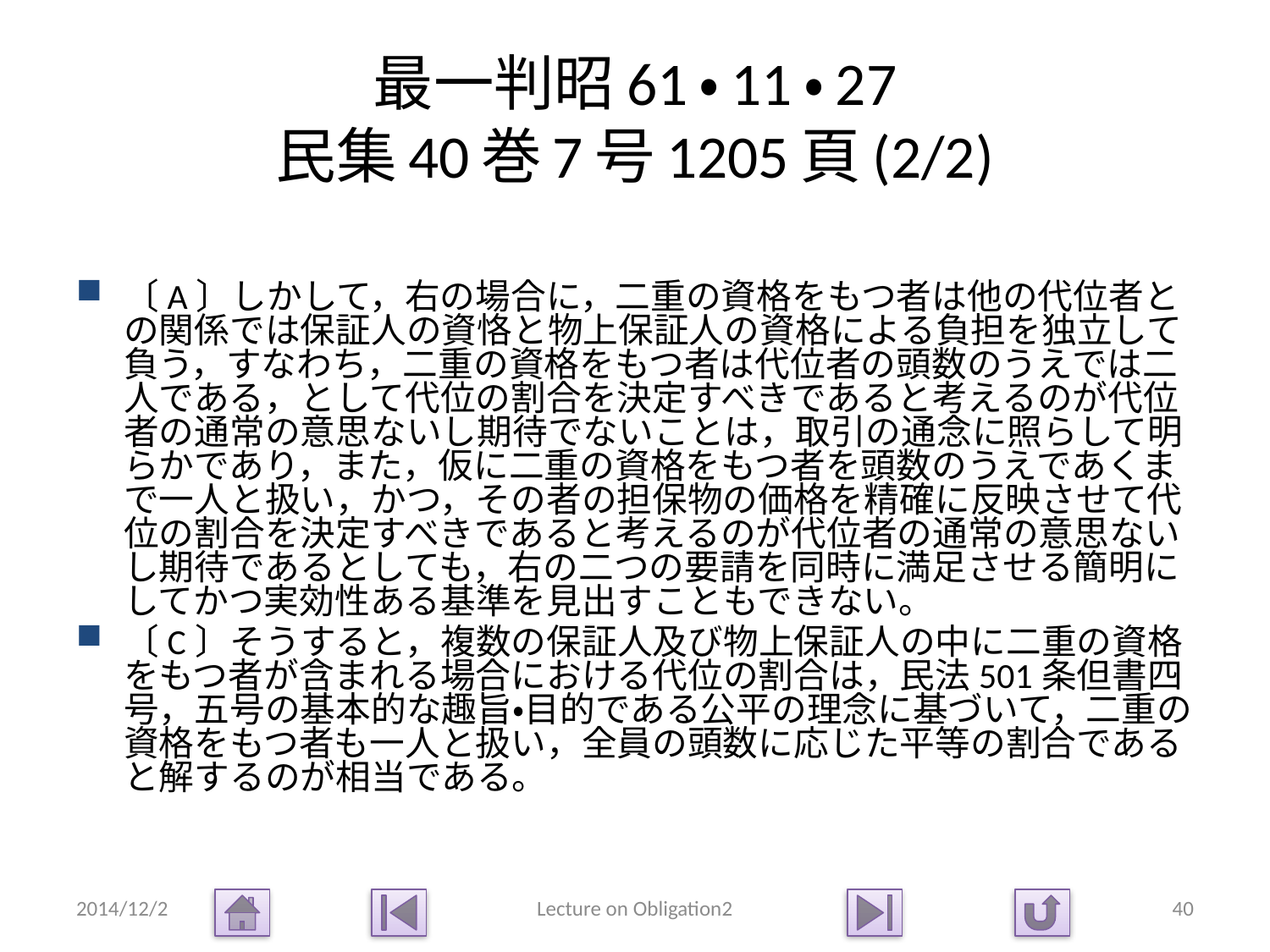

# 最一判昭61・11・27 民集40巻7号1205頁(2/2)
〔A〕しかして，右の場合に，二重の資格をもつ者は他の代位者との関係では保証人の資恪と物上保証人の資格による負担を独立して負う，すなわち，二重の資格をもつ者は代位者の頭数のうえでは二人である，として代位の割合を決定すべきであると考えるのが代位者の通常の意思ないし期待でないことは，取引の通念に照らして明らかであり，また，仮に二重の資格をもつ者を頭数のうえであくまで一人と扱い，かつ，その者の担保物の価格を精確に反映させて代位の割合を決定すべきであると考えるのが代位者の通常の意思ないし期待であるとしても，右の二つの要請を同時に満足させる簡明にしてかつ実効性ある基準を見出すこともできない。
〔C〕そうすると，複数の保証人及び物上保証人の中に二重の資格をもつ者が含まれる場合における代位の割合は，民法501条但書四号，五号の基本的な趣旨・目的である公平の理念に基づいて，二重の資格をもつ者も一人と扱い，全員の頭数に応じた平等の割合であると解するのが相当である。
2014/12/2
Lecture on Obligation2
40